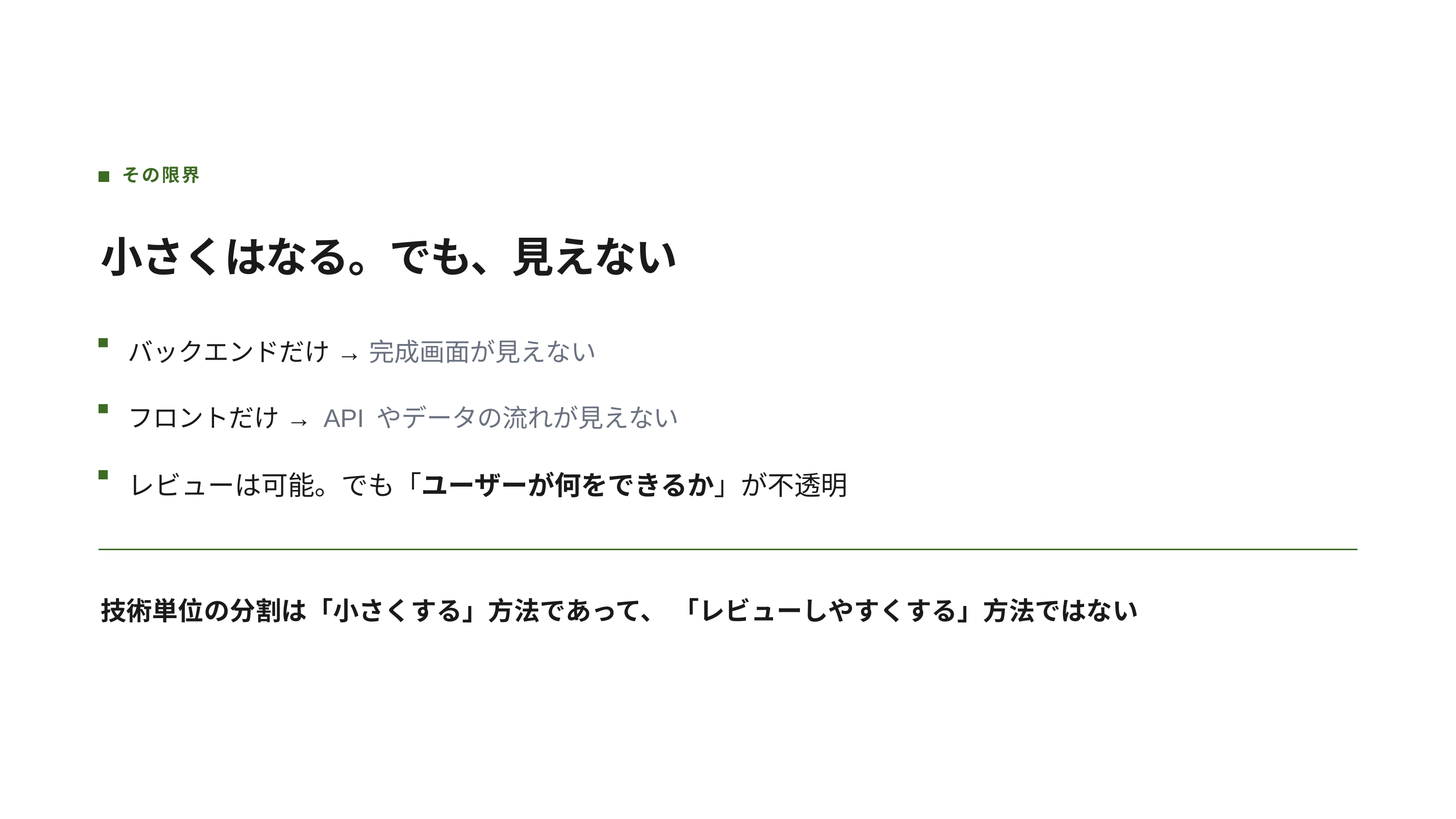

その限界

小さくはなる。でも、見えない
バックエンドだけ → 完成画面が見えない

フロントだけ → API やデータの流れが見えない

レビューは可能。でも「ユーザーが何をできるか」が不透明

技術単位の分割は「小さくする」方法であって、 「レビューしやすくする」方法ではない